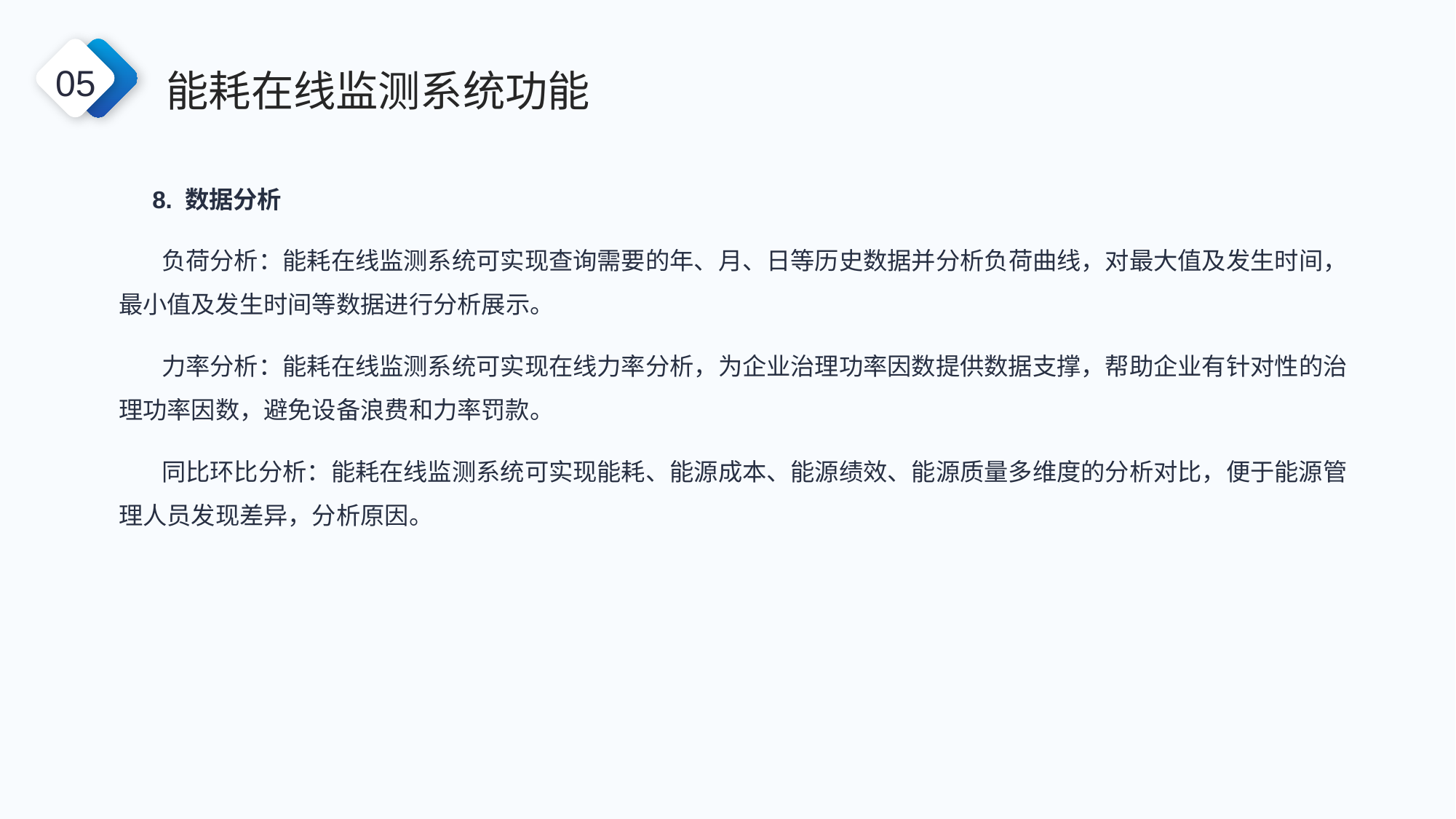

能耗在线监测系统功能

05
     8. 数据分析
负荷分析：能耗在线监测系统可实现查询需要的年、月、日等历史数据并分析负荷曲线，对最大值及发生时间，最小值及发生时间等数据进行分析展示。
力率分析：能耗在线监测系统可实现在线力率分析，为企业治理功率因数提供数据支撑，帮助企业有针对性的治理功率因数，避免设备浪费和力率罚款。
同比环比分析：能耗在线监测系统可实现能耗、能源成本、能源绩效、能源质量多维度的分析对比，便于能源管理人员发现差异，分析原因。